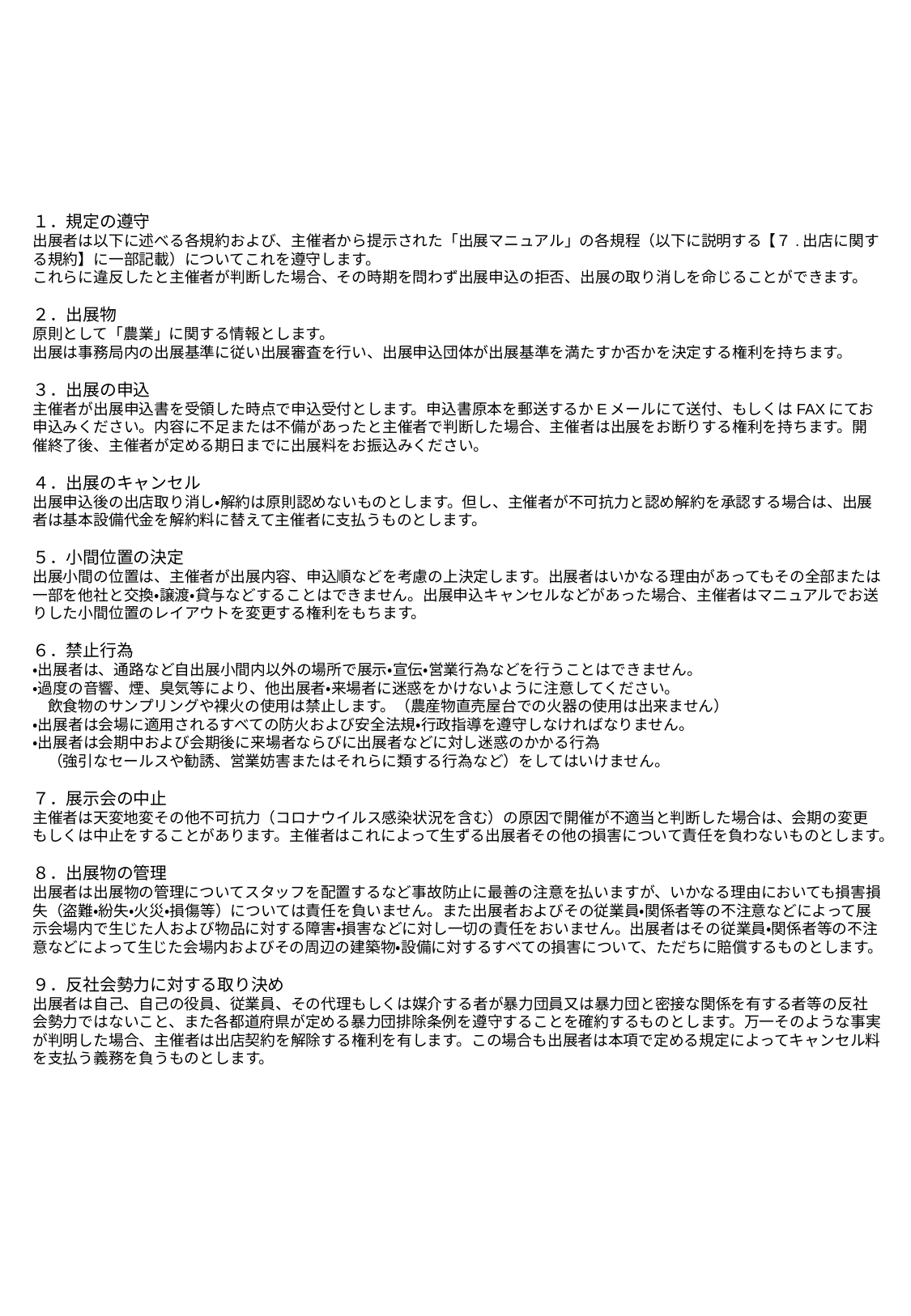

１．規定の遵守
出展者は以下に述べる各規約および、主催者から提示された「出展マニュアル」の各規程（以下に説明する【７.出店に関する規約】に一部記載）についてこれを遵守します。
これらに違反したと主催者が判断した場合、その時期を問わず出展申込の拒否、出展の取り消しを命じることができます。

２．出展物
原則として「農業」に関する情報とします。
出展は事務局内の出展基準に従い出展審査を行い、出展申込団体が出展基準を満たすか否かを決定する権利を持ちます。

３．出展の申込
主催者が出展申込書を受領した時点で申込受付とします。申込書原本を郵送するかEメールにて送付、もしくはFAXにてお申込みください。内容に不足または不備があったと主催者で判断した場合、主催者は出展をお断りする権利を持ちます。開催終了後、主催者が定める期日までに出展料をお振込みください。

４．出展のキャンセル
出展申込後の出店取り消し・解約は原則認めないものとします。但し、主催者が不可抗力と認め解約を承認する場合は、出展者は基本設備代金を解約料に替えて主催者に支払うものとします。

５．小間位置の決定
出展小間の位置は、主催者が出展内容、申込順などを考慮の上決定します。出展者はいかなる理由があってもその全部または一部を他社と交換・譲渡・貸与などすることはできません。出展申込キャンセルなどがあった場合、主催者はマニュアルでお送りした小間位置のレイアウトを変更する権利をもちます。

６．禁止行為
・出展者は、通路など自出展小間内以外の場所で展示・宣伝・営業行為などを行うことはできません。
・過度の音響、煙、臭気等により、他出展者・来場者に迷惑をかけないように注意してください。
　飲食物のサンプリングや裸火の使用は禁止します。（農産物直売屋台での火器の使用は出来ません）
・出展者は会場に適用されるすべての防火および安全法規・行政指導を遵守しなければなりません。
・出展者は会期中および会期後に来場者ならびに出展者などに対し迷惑のかかる行為
　（強引なセールスや勧誘、営業妨害またはそれらに類する行為など）をしてはいけません。

７．展示会の中止
主催者は天変地変その他不可抗力（コロナウイルス感染状況を含む）の原因で開催が不適当と判断した場合は、会期の変更もしくは中止をすることがあります。主催者はこれによって生ずる出展者その他の損害について責任を負わないものとします。

８．出展物の管理
出展者は出展物の管理についてスタッフを配置するなど事故防止に最善の注意を払いますが、いかなる理由においても損害損失（盗難・紛失・火災・損傷等）については責任を負いません。また出展者およびその従業員・関係者等の不注意などによって展示会場内で生じた人および物品に対する障害・損害などに対し一切の責任をおいません。出展者はその従業員・関係者等の不注意などによって生じた会場内およびその周辺の建築物・設備に対するすべての損害について、ただちに賠償するものとします。

９．反社会勢力に対する取り決め
出展者は自己、自己の役員、従業員、その代理もしくは媒介する者が暴力団員又は暴力団と密接な関係を有する者等の反社会勢力ではないこと、また各都道府県が定める暴力団排除条例を遵守することを確約するものとします。万一そのような事実が判明した場合、主催者は出店契約を解除する権利を有します。この場合も出展者は本項で定める規定によってキャンセル料を支払う義務を負うものとします。